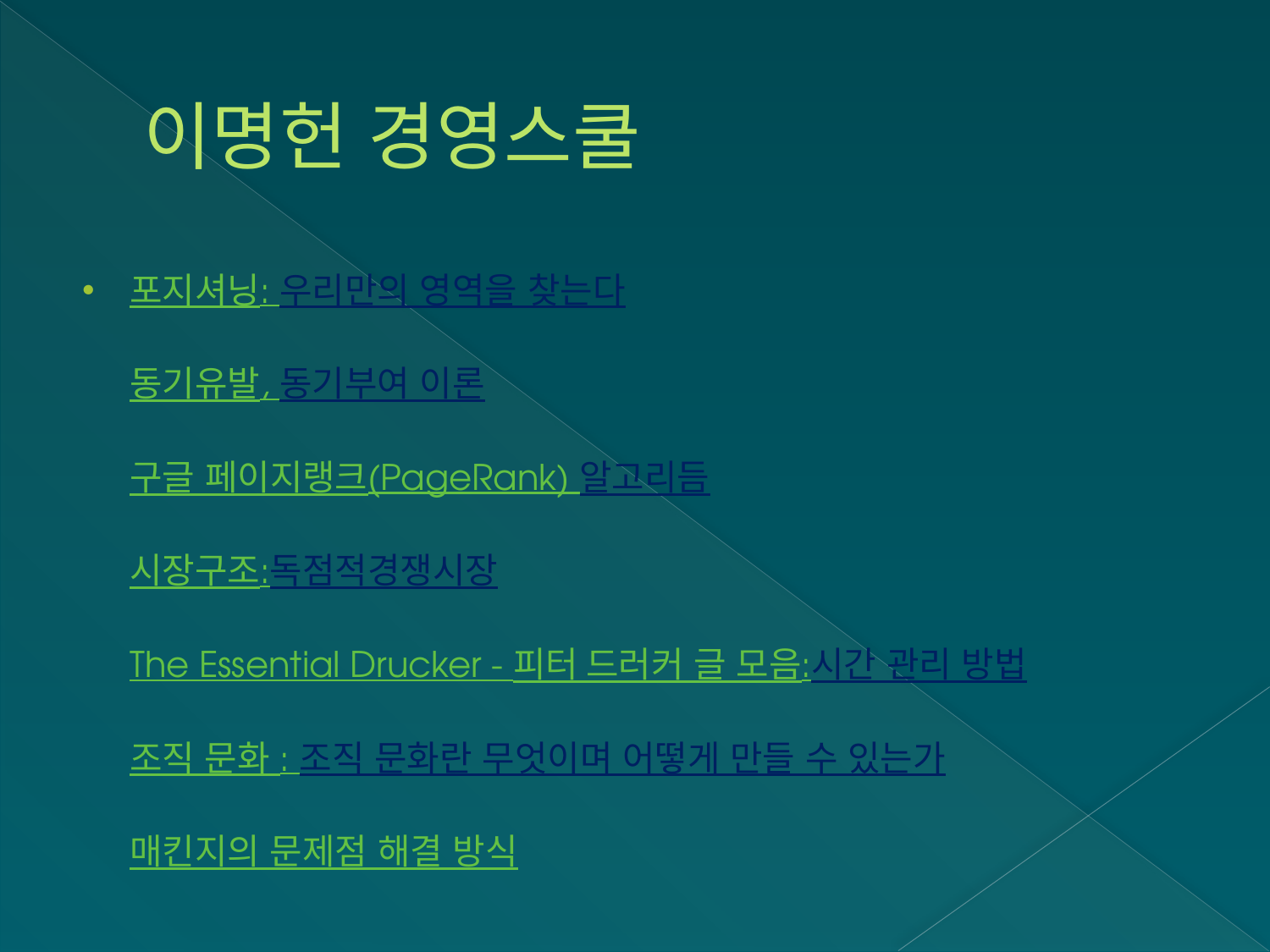

# 이명헌 경영스쿨
포지셔닝: 우리만의 영역을 찾는다
동기유발, 동기부여 이론
구글 페이지랭크(PageRank) 알고리듬
시장구조:독점적경쟁시장
The Essential Drucker - 피터 드러커 글 모음:시간 관리 방법
조직 문화 : 조직 문화란 무엇이며 어떻게 만들 수 있는가
매킨지의 문제점 해결 방식